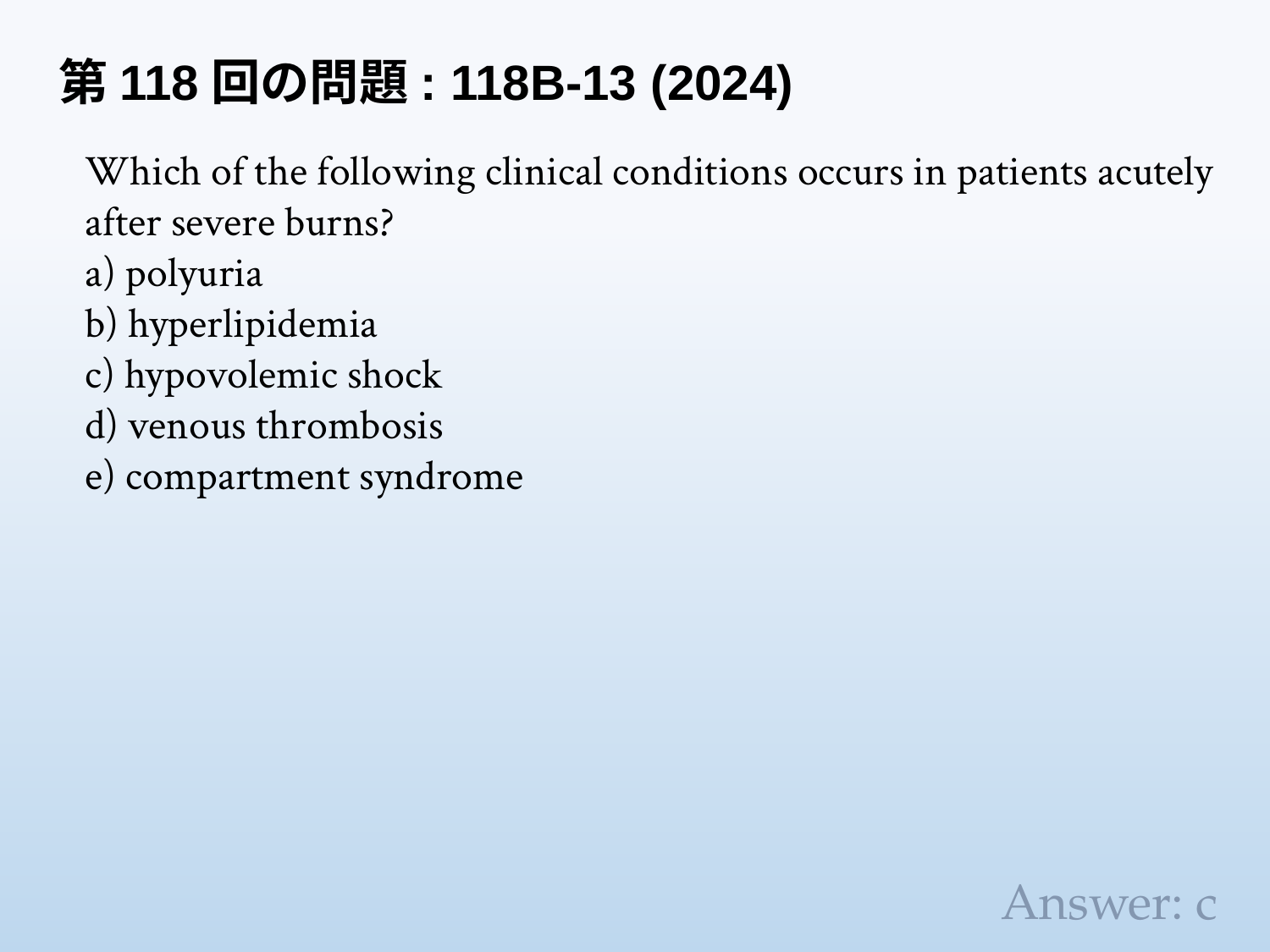

第118回の問題: 118B-13 (2024)
Which of the following clinical conditions occurs in patients acutely after severe burns?
a) polyuria
b) hyperlipidemia
c) hypovolemic shock
d) venous thrombosis
e) compartment syndrome
Answer: c